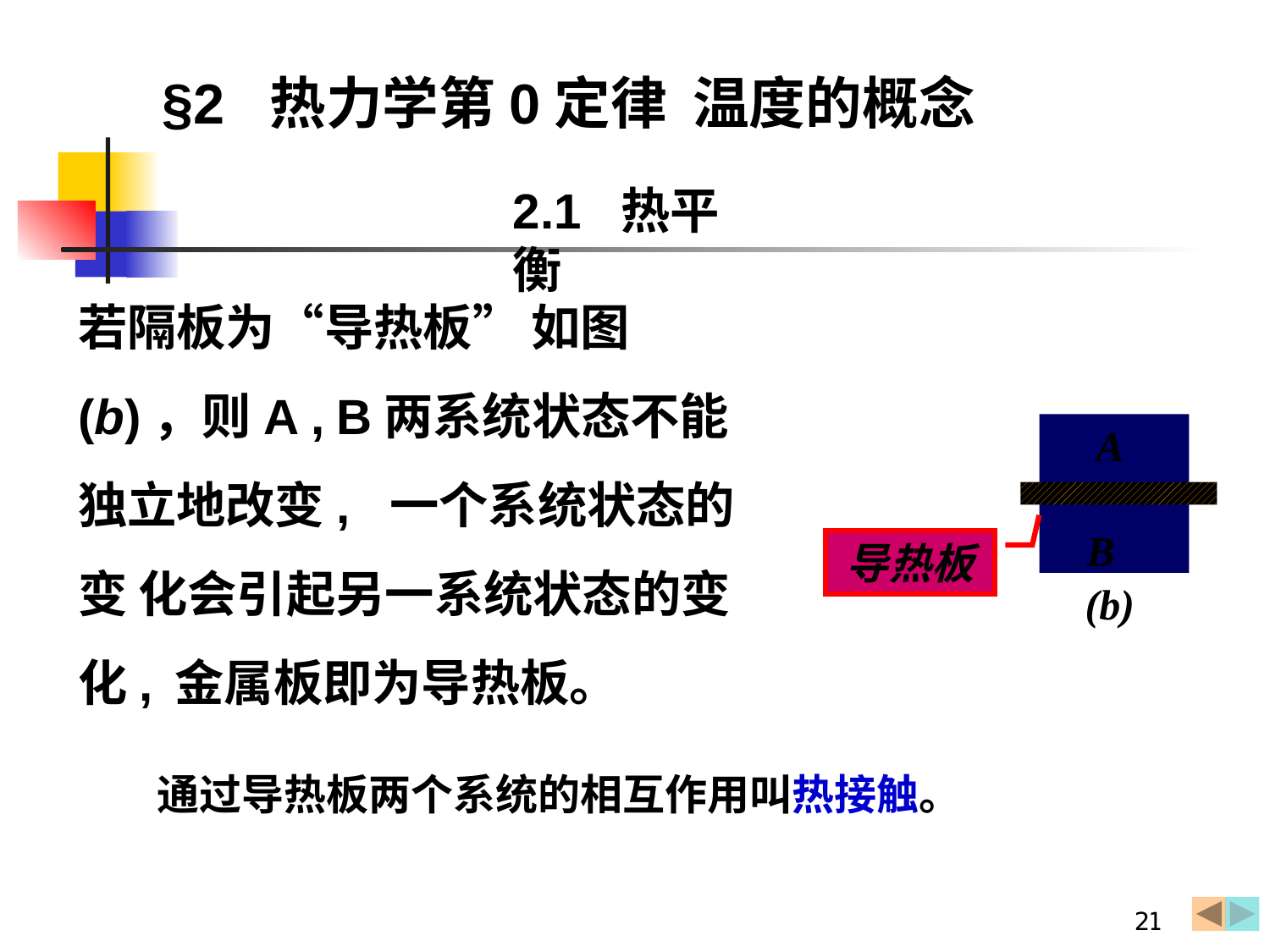

§2  热力学第0定律  温度的概念
2.1  热平衡
若隔板为“导热板” 如图(b)，则A , B两系统状态不能独立地改变,  一个系统状态的变 化会引起另一系统状态的变化, 金属板即为导热板。
A

B
导热板
(b)
通过导热板两个系统的相互作用叫热接触。
21